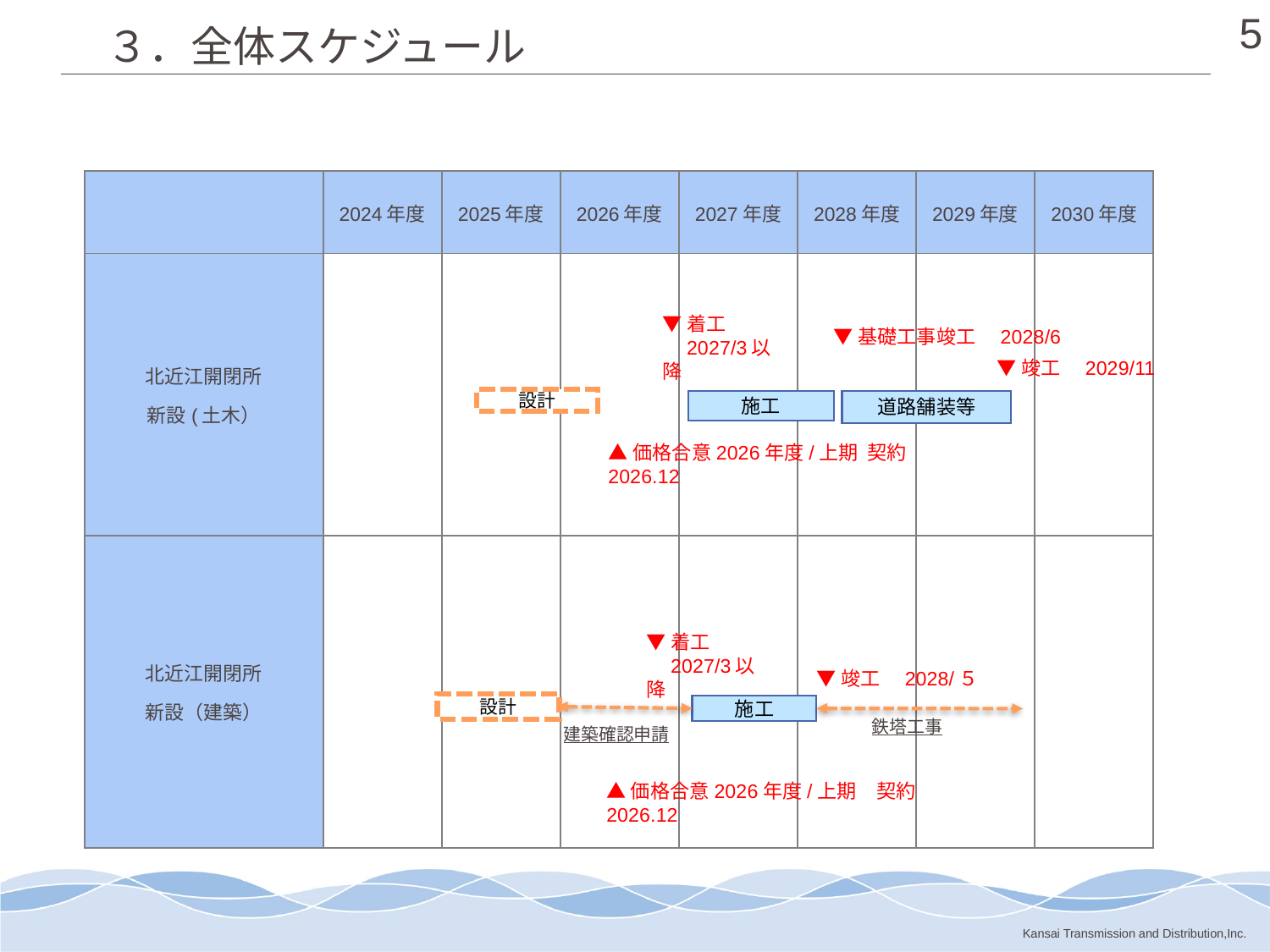

# ３．全体スケジュール
|  | 2024年度 | 2025年度 | 2026年度 | 2027年度 | 2028年度 | 2029年度 | 2030年度 |
| --- | --- | --- | --- | --- | --- | --- | --- |
| 北近江開閉所 新設(土木） |  |  |  |  |  |  |  |
| 北近江開閉所 新設（建築） |  |  |  |  |  |  |  |
▼着工
　2027/3以降
▼基礎工事竣工　2028/6

▼竣工　2029/11

設計
道路舗装等
施工
▲価格合意2026年度/上期  契約2026.12
▼着工
　2027/3以降
▼竣工　2028/５

設計
施工
鉄塔工事
建築確認申請
▲価格合意2026年度/上期　契約2026.12